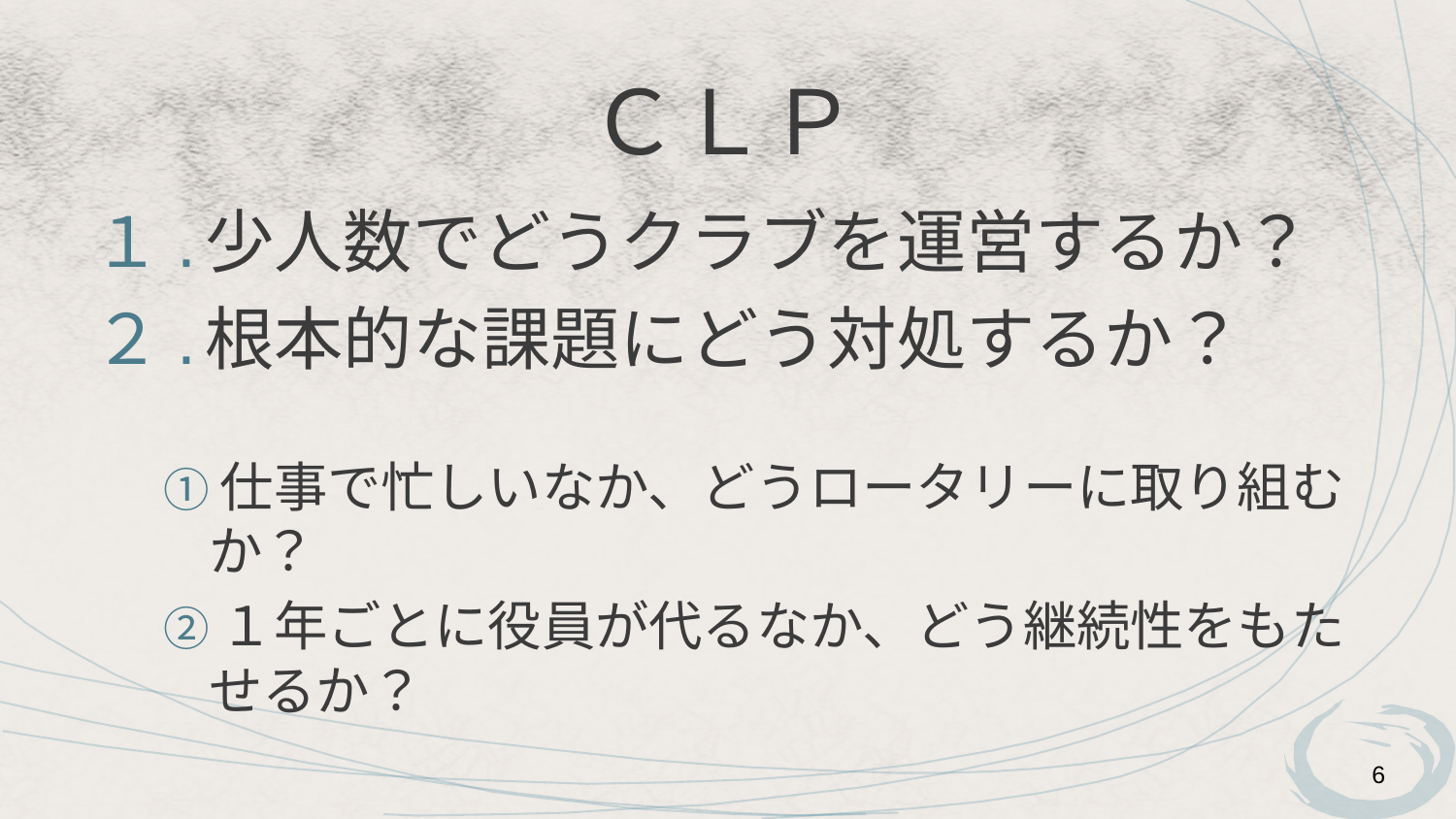

# ＣＬＰ
１.	少人数でどうクラブを運営するか？
２.	根本的な課題にどう対処するか？

 ①仕事で忙しいなか、どうロータリーに取り組むか？
 ②１年ごとに役員が代るなか、どう継続性をもたせるか？
6